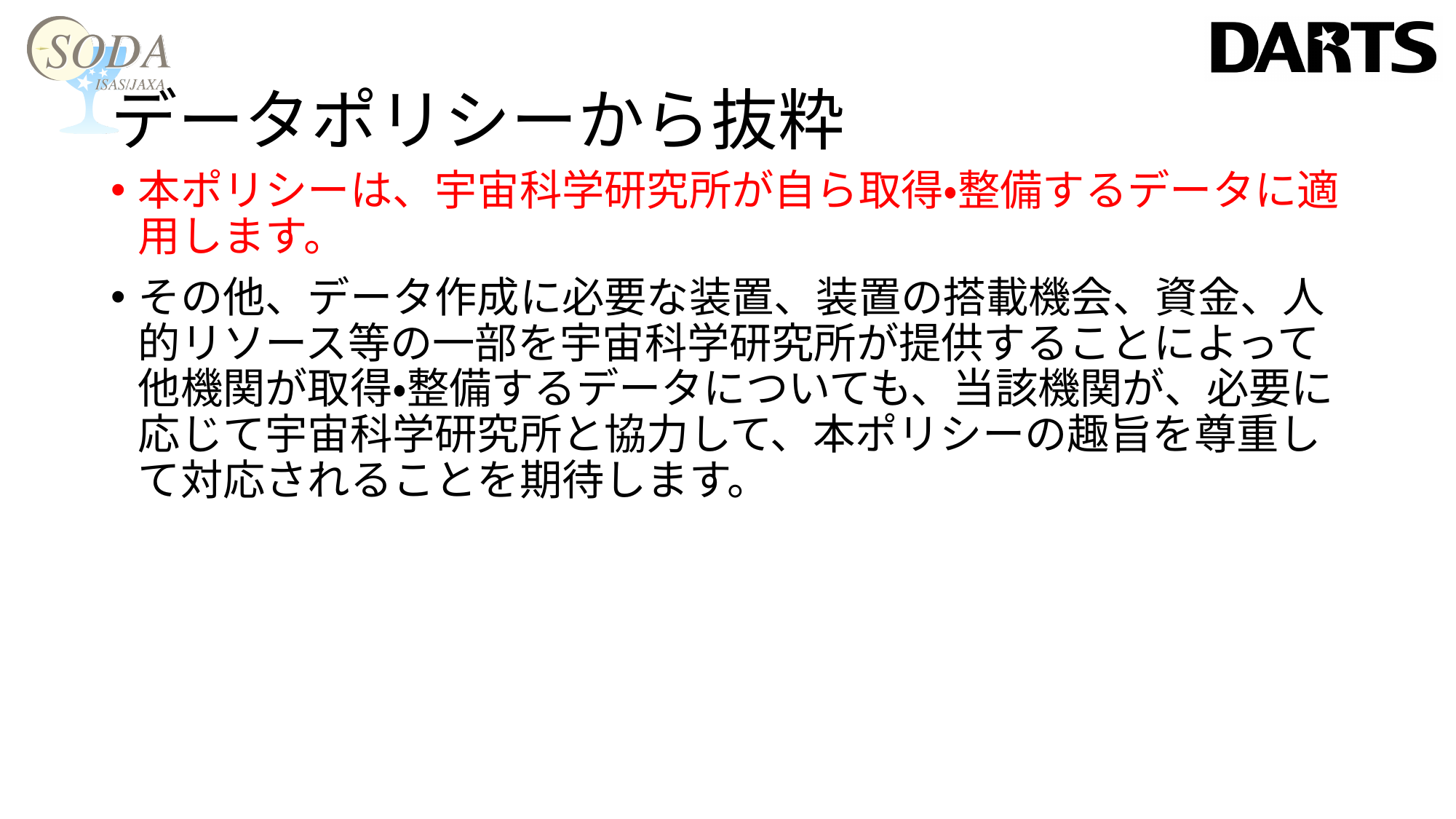

# データポリシーから抜粋
本ポリシーは、宇宙科学研究所が自ら取得・整備するデータに適用します。
その他、データ作成に必要な装置、装置の搭載機会、資金、人的リソース等の一部を宇宙科学研究所が提供することによって他機関が取得・整備するデータについても、当該機関が、必要に応じて宇宙科学研究所と協力して、本ポリシーの趣旨を尊重して対応されることを期待します。